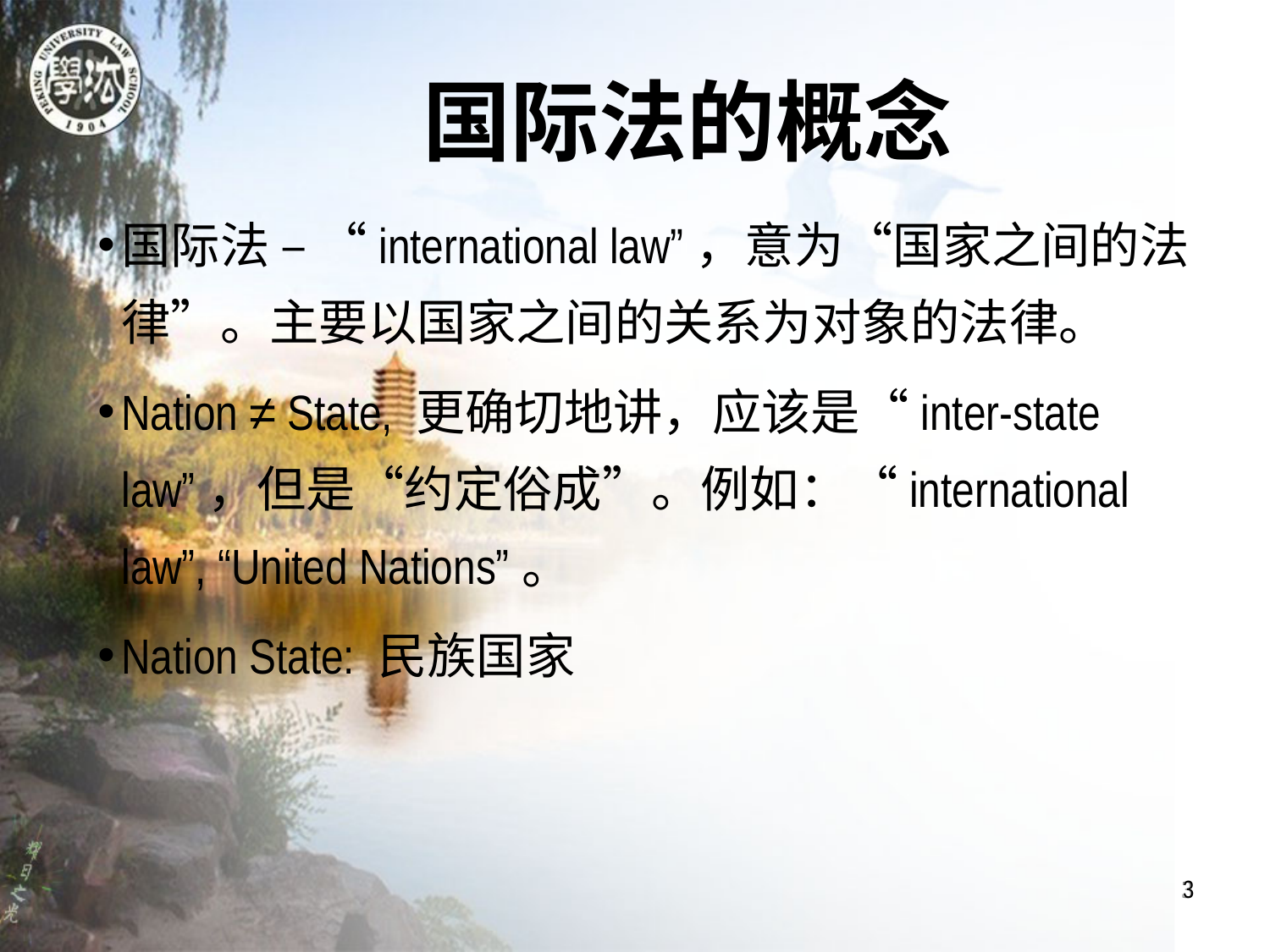

国际法的概念
国际法 – “international law”，意为“国家之间的法律”。主要以国家之间的关系为对象的法律。
Nation ≠ State, 更确切地讲，应该是“inter-state law”，但是“约定俗成”。例如：“international law”, “United Nations”。
Nation State: 民族国家
3
3